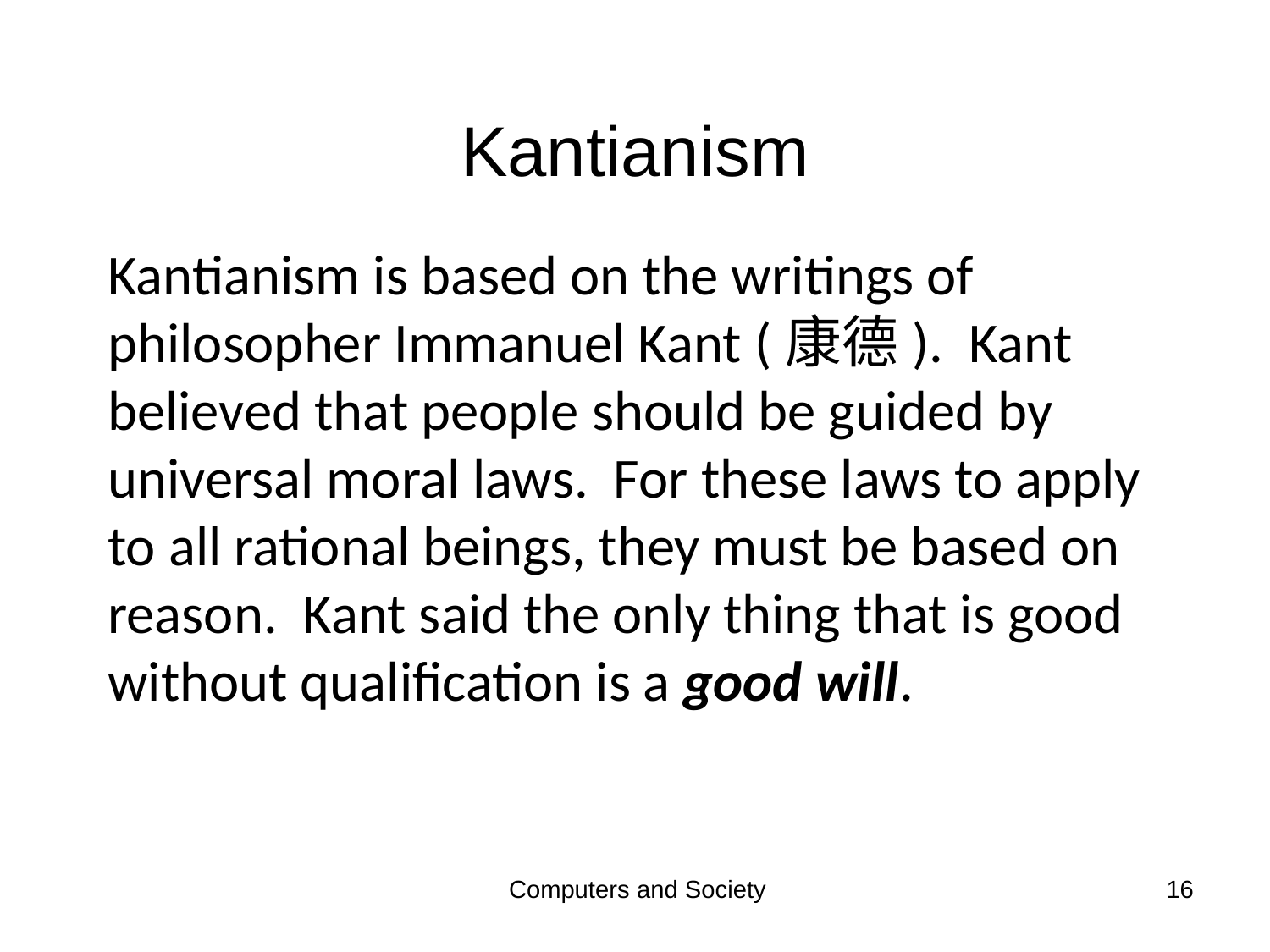

# Kantianism
Kantianism is based on the writings of philosopher Immanuel Kant (康德).  Kant believed that people should be guided by universal moral laws.  For these laws to apply to all rational beings, they must be based on reason.  Kant said the only thing that is good without qualification is a good will.

Computers and Society
16